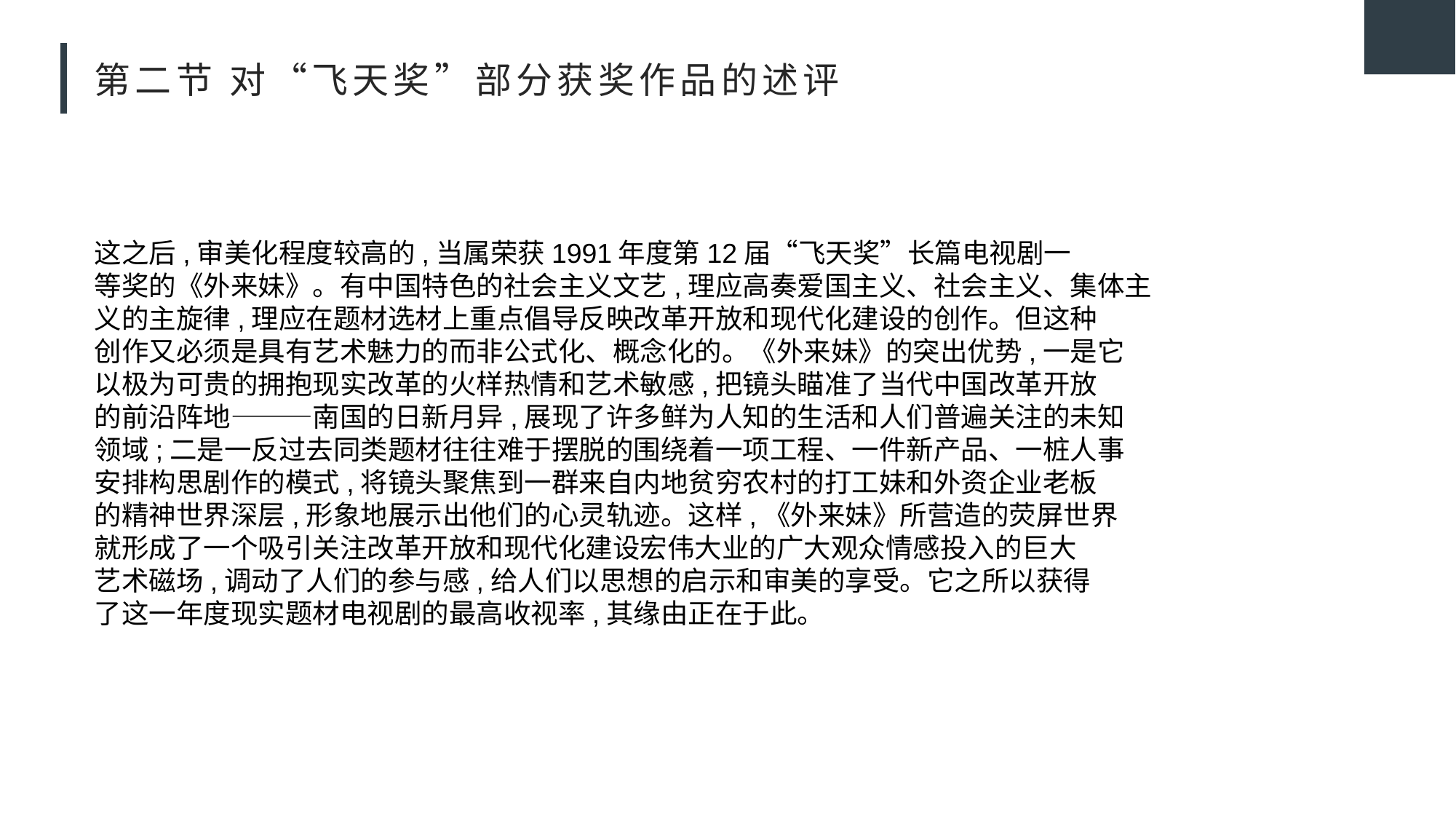

# 第二节 对“飞天奖”部分获奖作品的述评
这之后,审美化程度较高的,当属荣获1991年度第12届“飞天奖”长篇电视剧一
等奖的《外来妹》。有中国特色的社会主义文艺,理应高奏爱国主义、社会主义、集体主
义的主旋律,理应在题材选材上重点倡导反映改革开放和现代化建设的创作。但这种
创作又必须是具有艺术魅力的而非公式化、概念化的。《外来妹》的突出优势,一是它
以极为可贵的拥抱现实改革的火样热情和艺术敏感,把镜头瞄准了当代中国改革开放
的前沿阵地———南国的日新月异,展现了许多鲜为人知的生活和人们普遍关注的未知
领域;二是一反过去同类题材往往难于摆脱的围绕着一项工程、一件新产品、一桩人事
安排构思剧作的模式,将镜头聚焦到一群来自内地贫穷农村的打工妹和外资企业老板
的精神世界深层,形象地展示出他们的心灵轨迹。这样,《外来妹》所营造的荧屏世界
就形成了一个吸引关注改革开放和现代化建设宏伟大业的广大观众情感投入的巨大
艺术磁场,调动了人们的参与感,给人们以思想的启示和审美的享受。它之所以获得
了这一年度现实题材电视剧的最高收视率,其缘由正在于此。